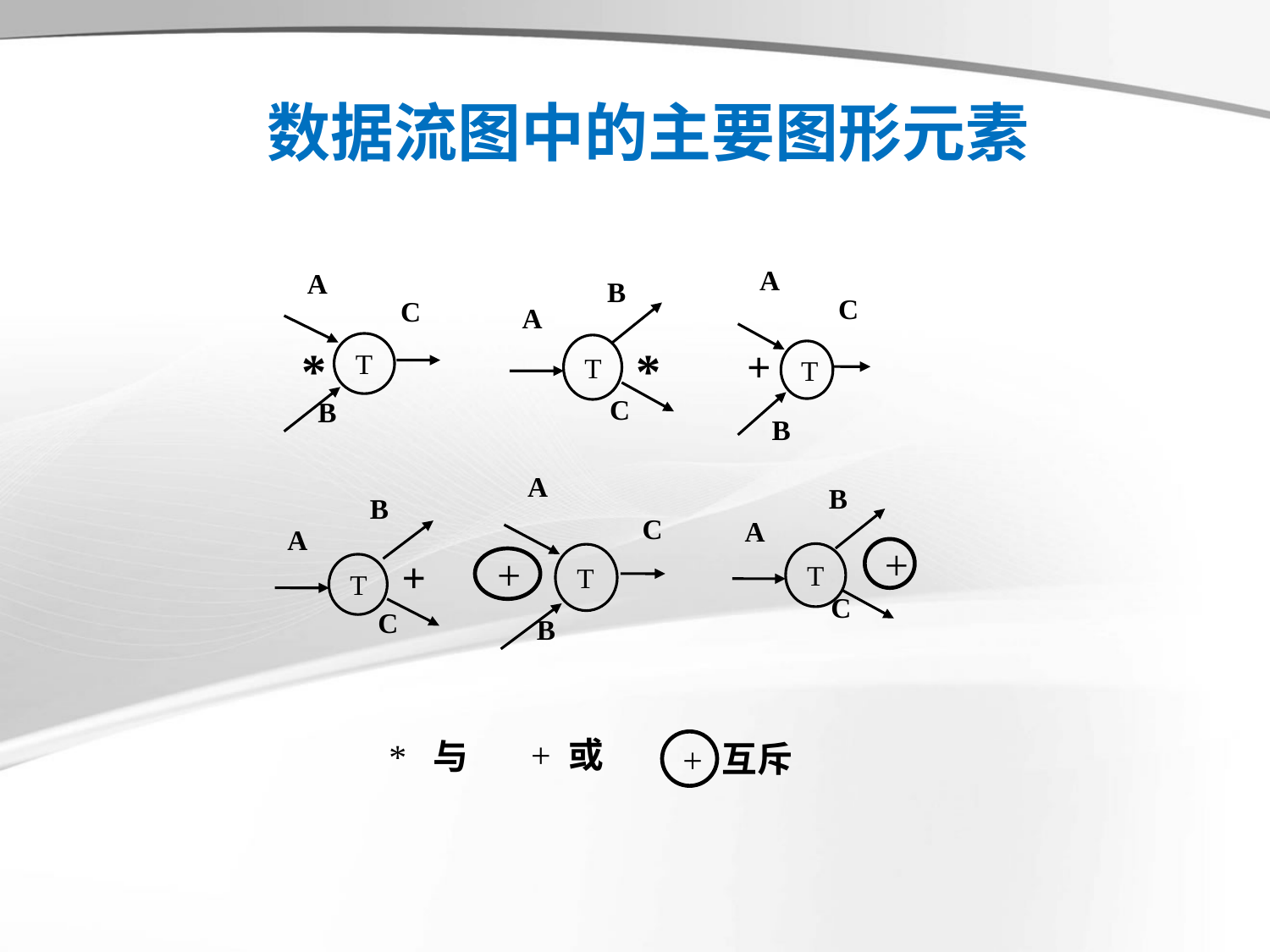

数据流图中的主要图形元素
A
C

+
T

B
A
C

*
T

B
B
A

*
T

C
A
B
B
A

+
T

C

C
A

+
T
T
+

C

B
*  与
 + 或
互斥
+